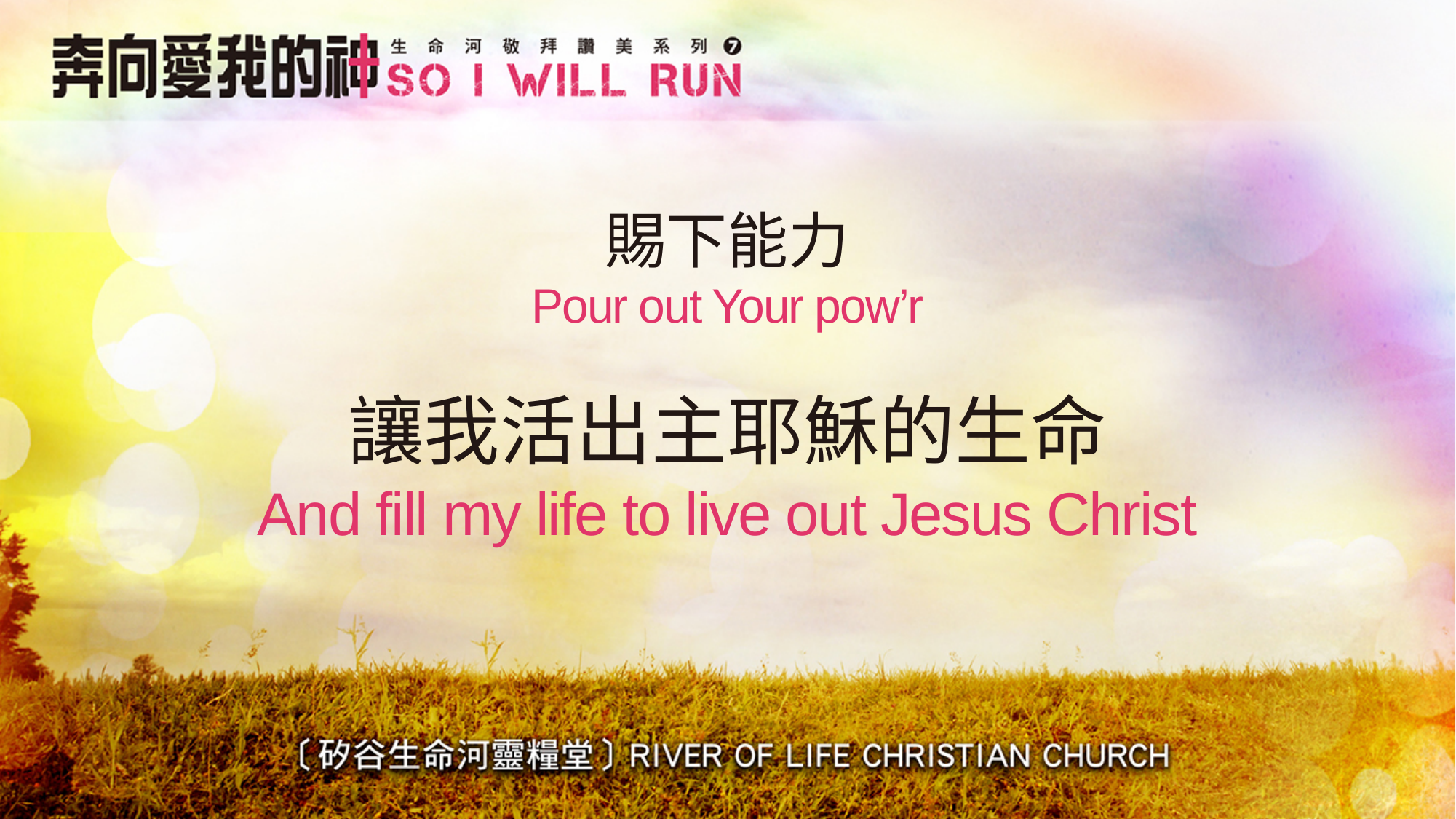

# 賜下能力 Pour out Your pow’r
讓我活出主耶穌的生命
And fill my life to live out Jesus Christ